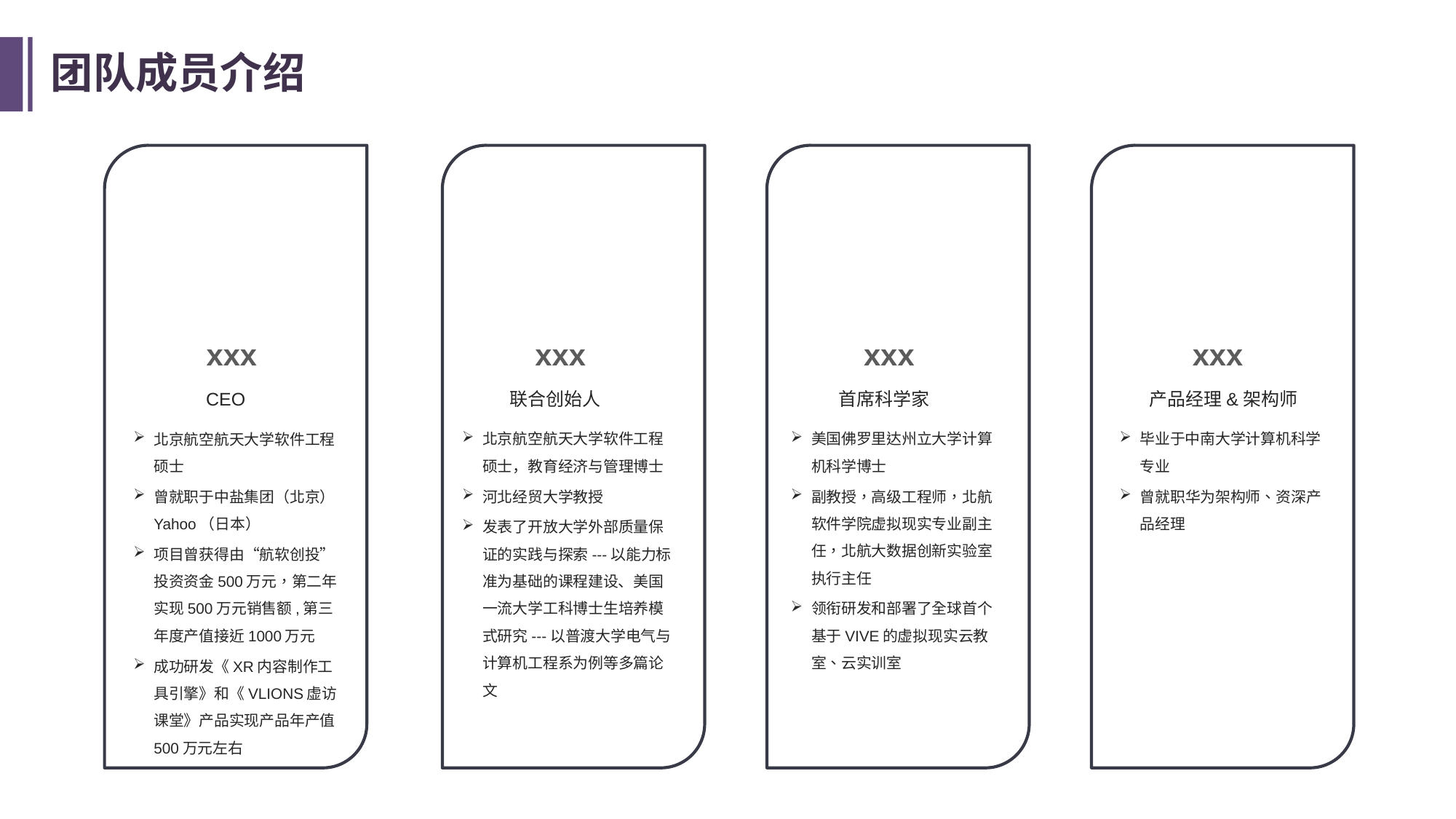

团队成员介绍

xxx
xxx
xxx
xxx
产品经理&架构师
CEO
联合创始人
首席科学家
北京航空航天大学软件工程硕士
曾就职于中盐集团（北京）Yahoo（日本）
项目曾获得由“航软创投”投资资金500万元，第二年实现500万元销售额,第三年度产值接近1000万元
成功研发《XR内容制作工具引擎》和《VLIONS虚访课堂》产品实现产品年产值500万元左右
北京航空航天大学软件工程硕士，教育经济与管理博士
河北经贸大学教授
发表了开放大学外部质量保证的实践与探索---以能力标准为基础的课程建设、美国一流大学工科博士生培养模式研究---以普渡大学电气与计算机工程系为例等多篇论文
美国佛罗里达州立大学计算机科学博士
副教授，高级工程师，北航软件学院虚拟现实专业副主任，北航大数据创新实验室执行主任
领衔研发和部署了全球首个基于VIVE的虚拟现实云教室、云实训室
毕业于中南大学计算机科学专业
曾就职华为架构师、资深产品经理